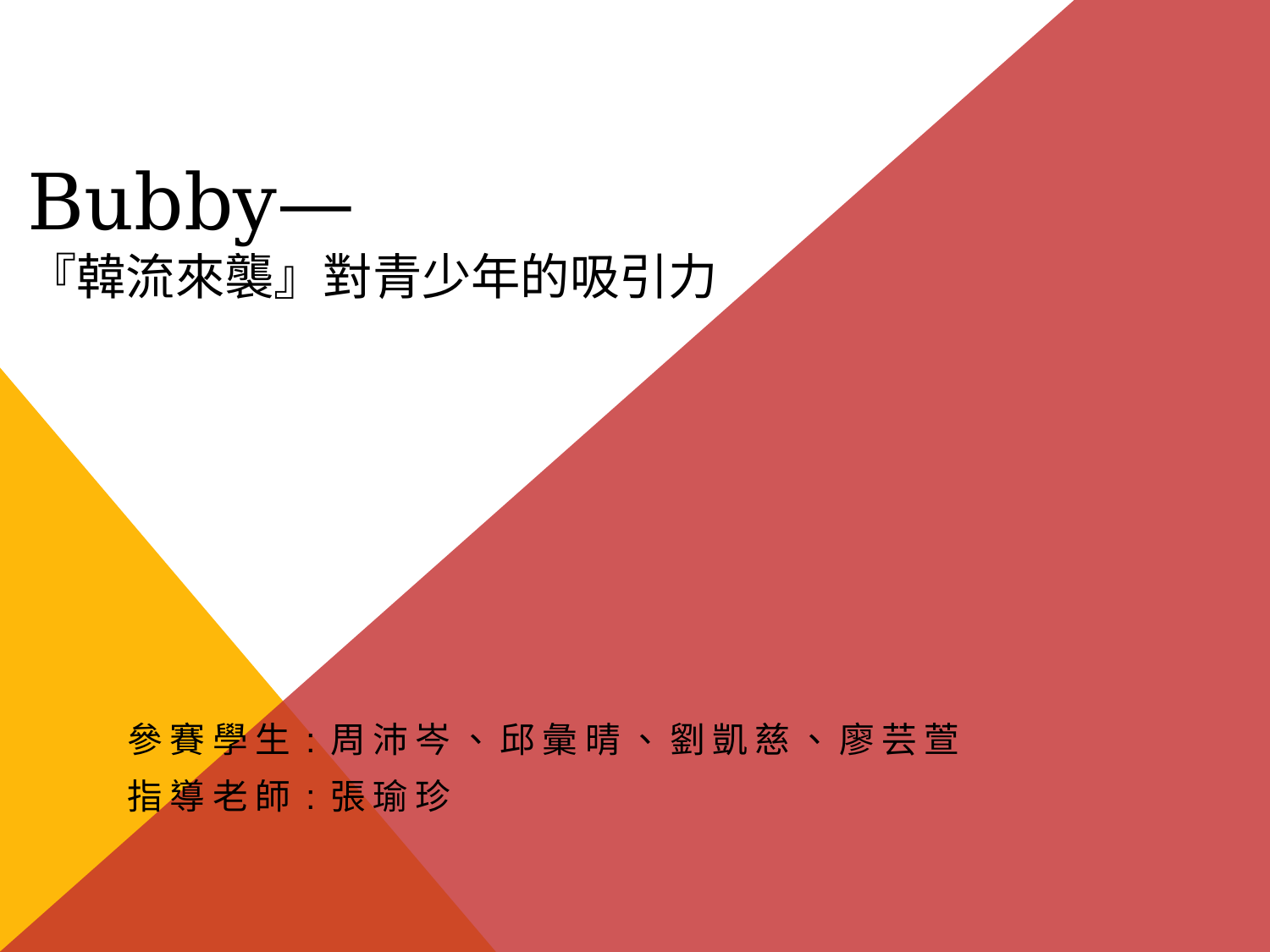

Bubby—
『韓流來襲』對青少年的吸引力
參賽學生:周沛岑、邱彙晴、劉凱慈、廖芸萱
指導老師:張瑜珍